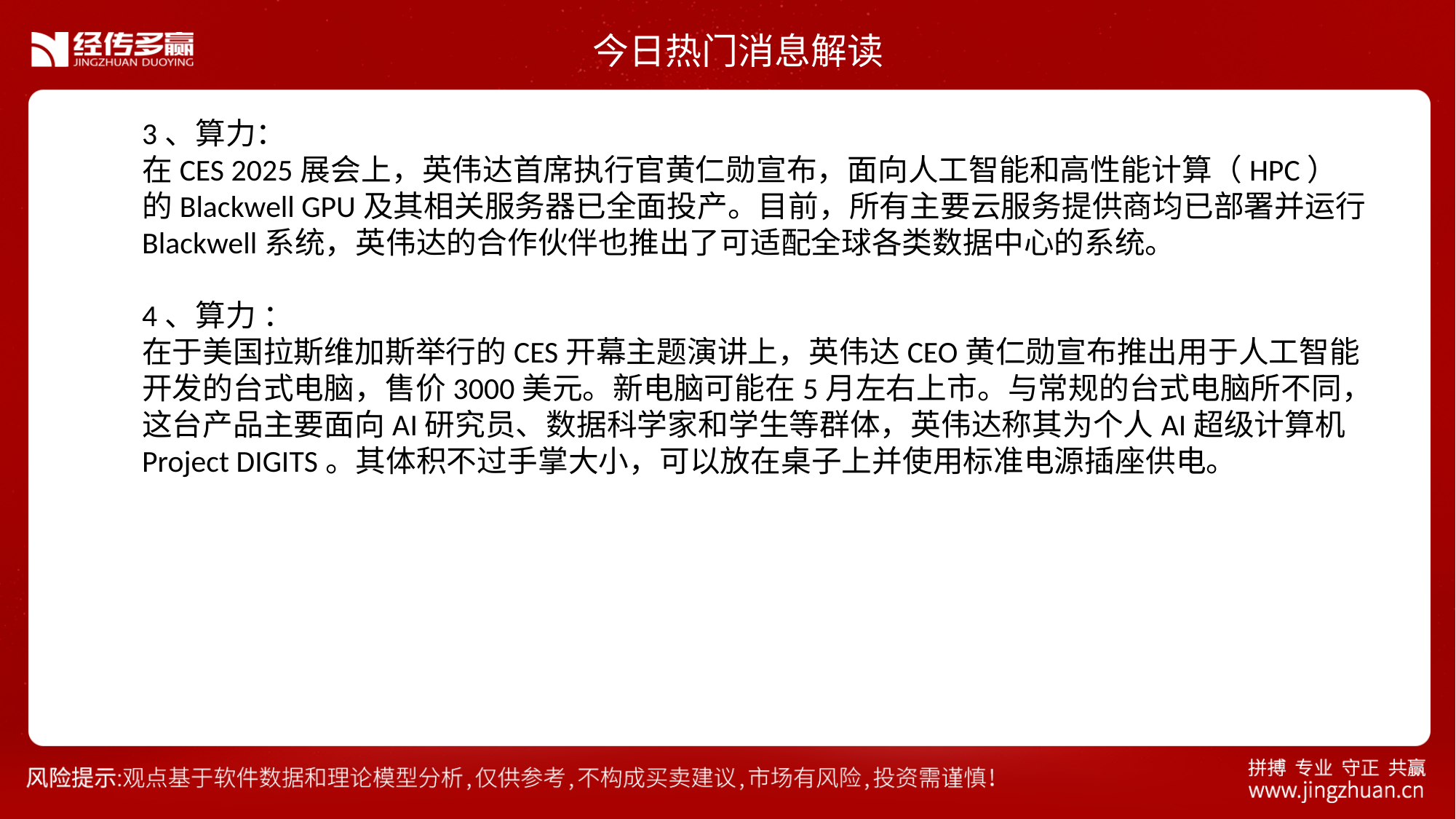

今日热门消息解读
3、算力：
在CES 2025展会上，英伟达首席执行官黄仁勋宣布，面向人工智能和高性能计算（HPC）的Blackwell GPU及其相关服务器已全面投产。目前，所有主要云服务提供商均已部署并运行Blackwell系统，英伟达的合作伙伴也推出了可适配全球各类数据中心的系统。

4、算力 ：
在于美国拉斯维加斯举行的CES开幕主题演讲上，英伟达CEO黄仁勋宣布推出用于人工智能开发的台式电脑，售价3000美元。新电脑可能在5月左右上市。与常规的台式电脑所不同，这台产品主要面向AI研究员、数据科学家和学生等群体，英伟达称其为个人AI超级计算机Project DIGITS。其体积不过手掌大小，可以放在桌子上并使用标准电源插座供电。